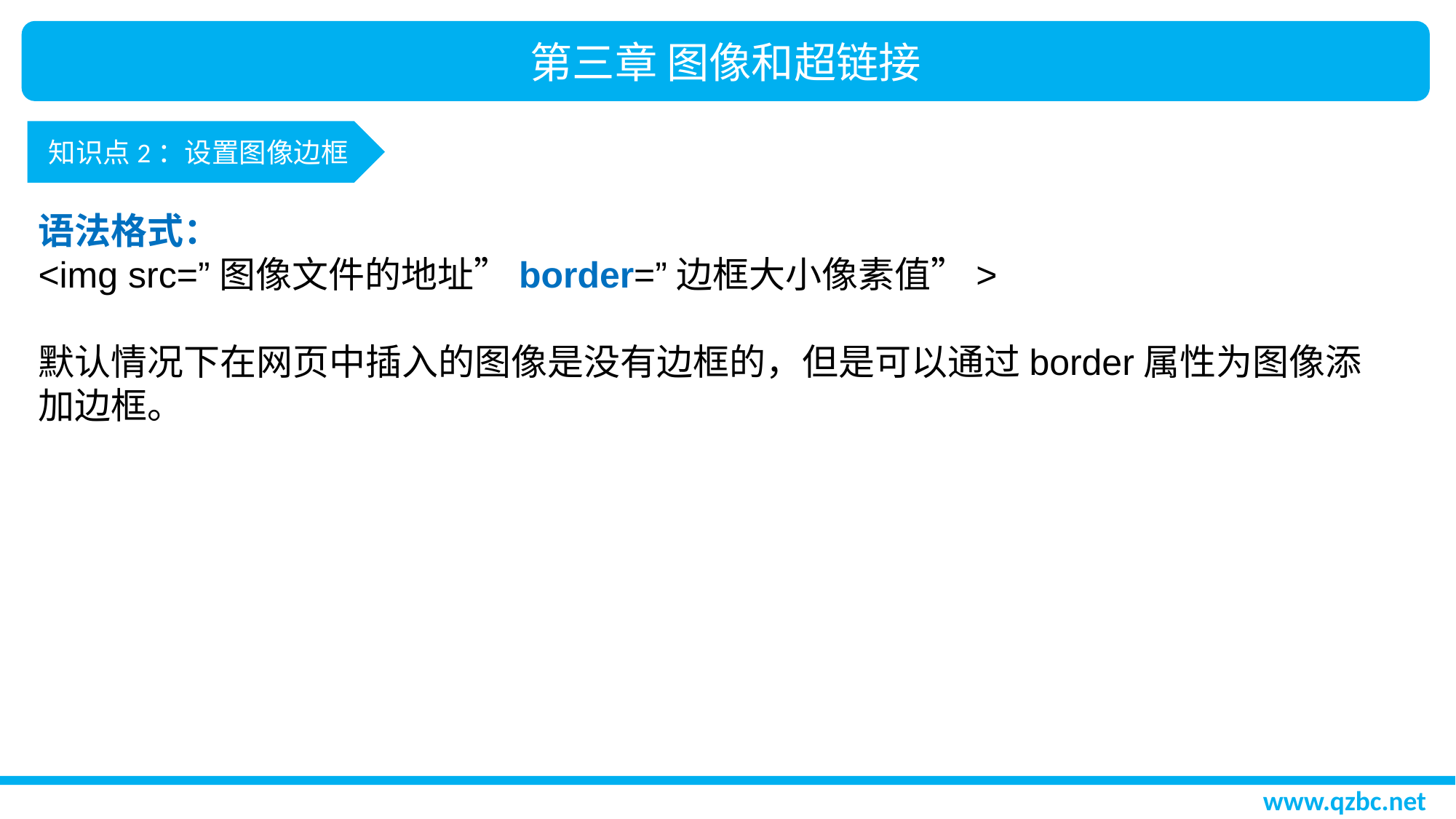

第三章 图像和超链接
知识点2：设置图像边框
语法格式：
<img src=”图像文件的地址”border=”边框大小像素值”>

默认情况下在网页中插入的图像是没有边框的，但是可以通过border属性为图像添加边框。

www.qzbc.net